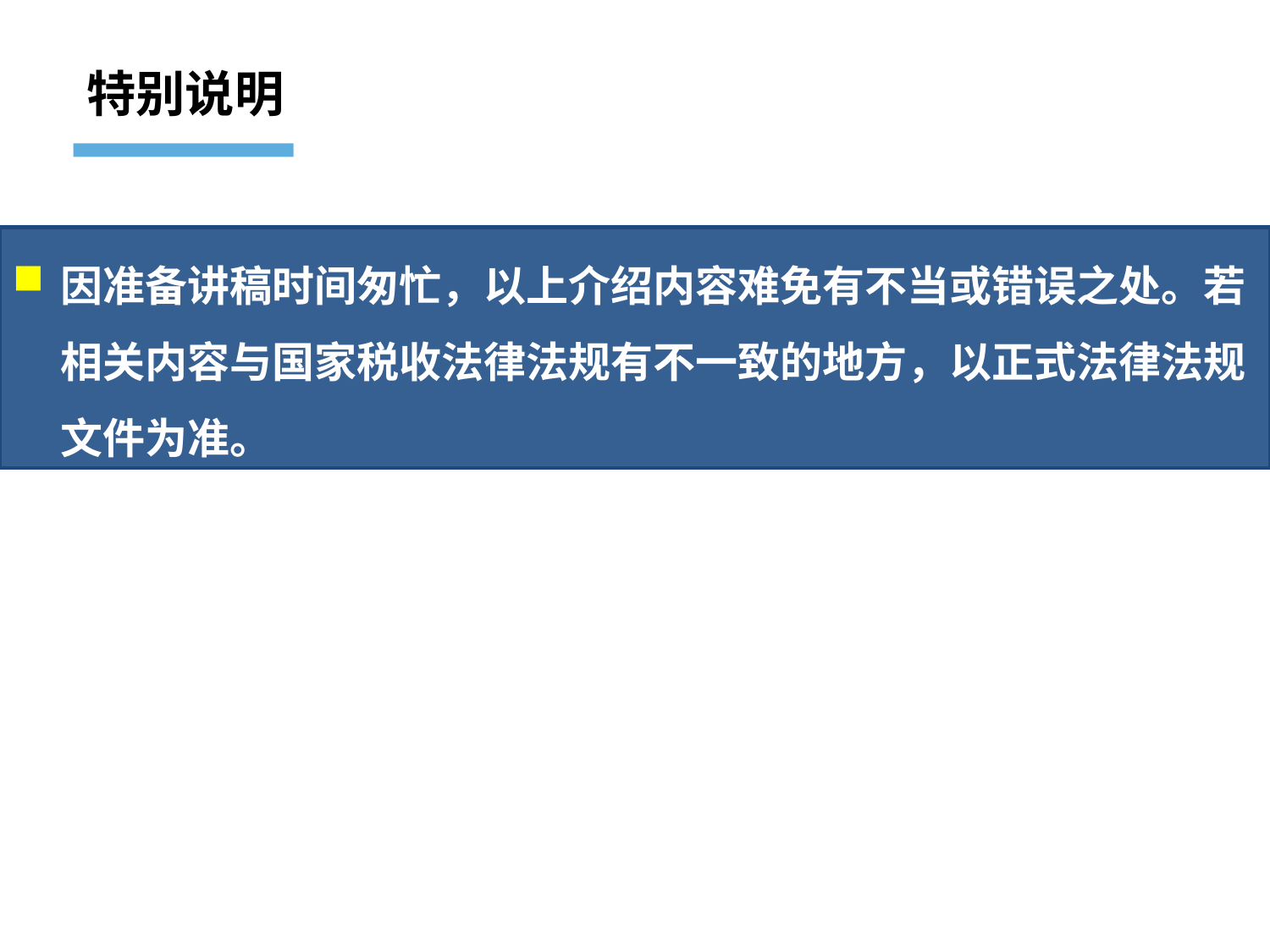

特别说明
因准备讲稿时间匆忙，以上介绍内容难免有不当或错误之处。若相关内容与国家税收法律法规有不一致的地方，以正式法律法规文件为准。